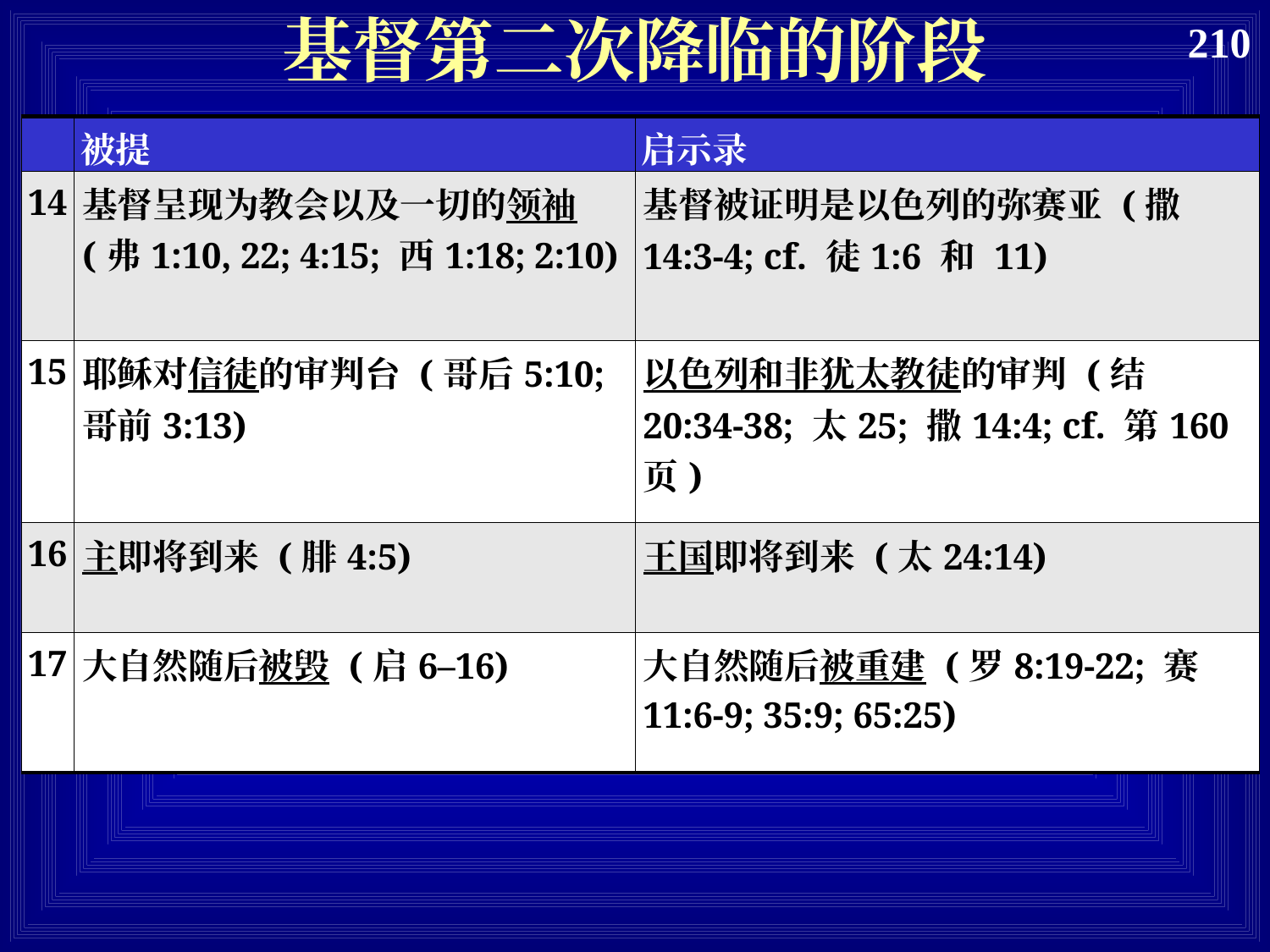

基督第二次降临的阶段
210
|  | 被提 | 启示录 |
| --- | --- | --- |
| 14 | 基督呈现为教会以及一切的领袖(弗1:10, 22; 4:15; 西1:18; 2:10) | 基督被证明是以色列的弥赛亚 (撒14:3-4; cf. 徒1:6 和 11) |
| 15 | 耶稣对信徒的审判台 (哥后5:10; 哥前3:13) | 以色列和非犹太教徒的审判 (结20:34-38; 太25; 撒14:4; cf. 第160页) |
| 16 | 主即将到来 (腓4:5) | 王国即将到来 (太24:14) |
| 17 | 大自然随后被毁 (启6–16) | 大自然随后被重建 (罗8:19-22; 赛11:6-9; 35:9; 65:25) |